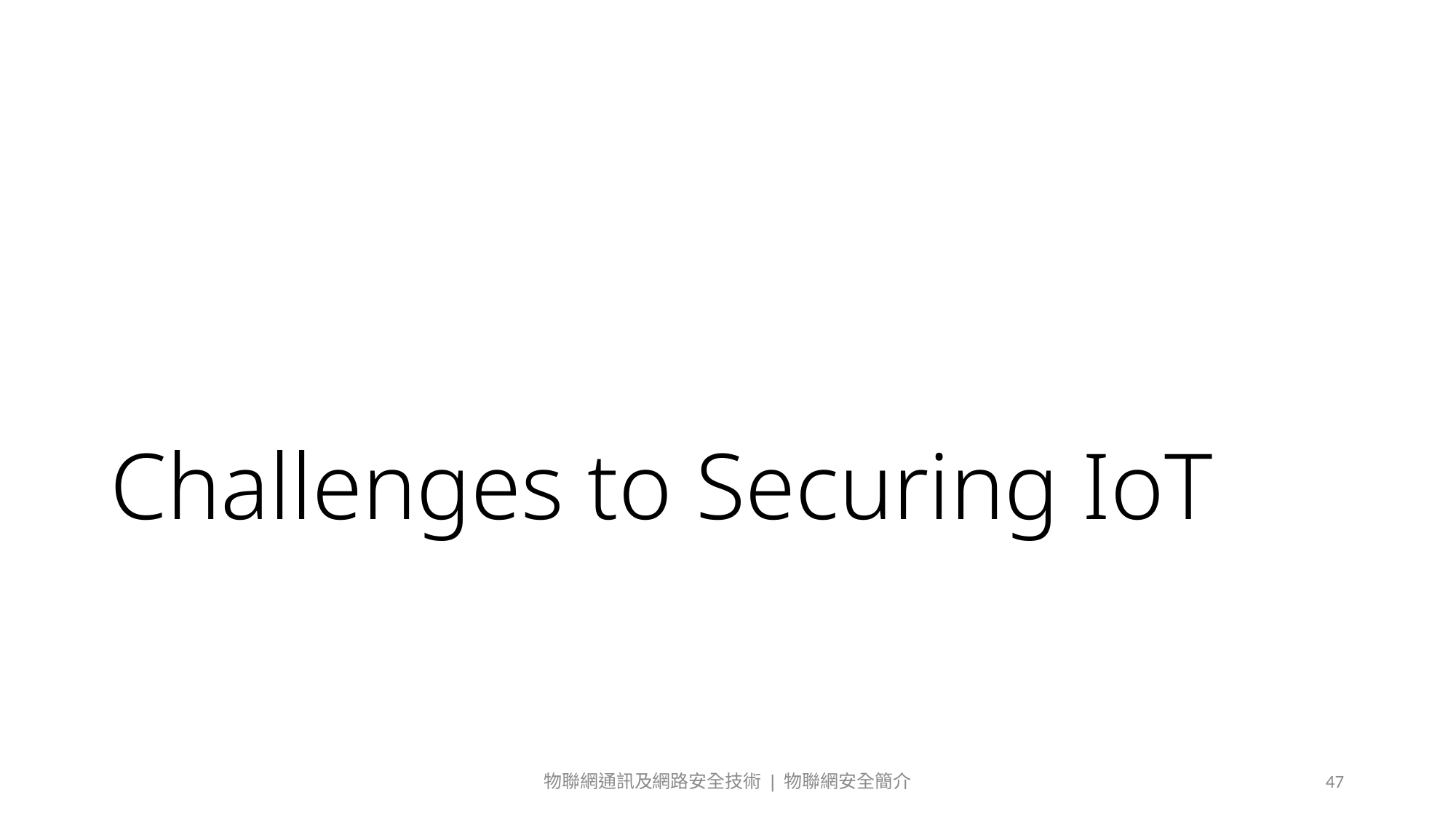

# Challenges to Securing IoT

物聯網通訊及網路安全技術 | 物聯網安全簡介
47